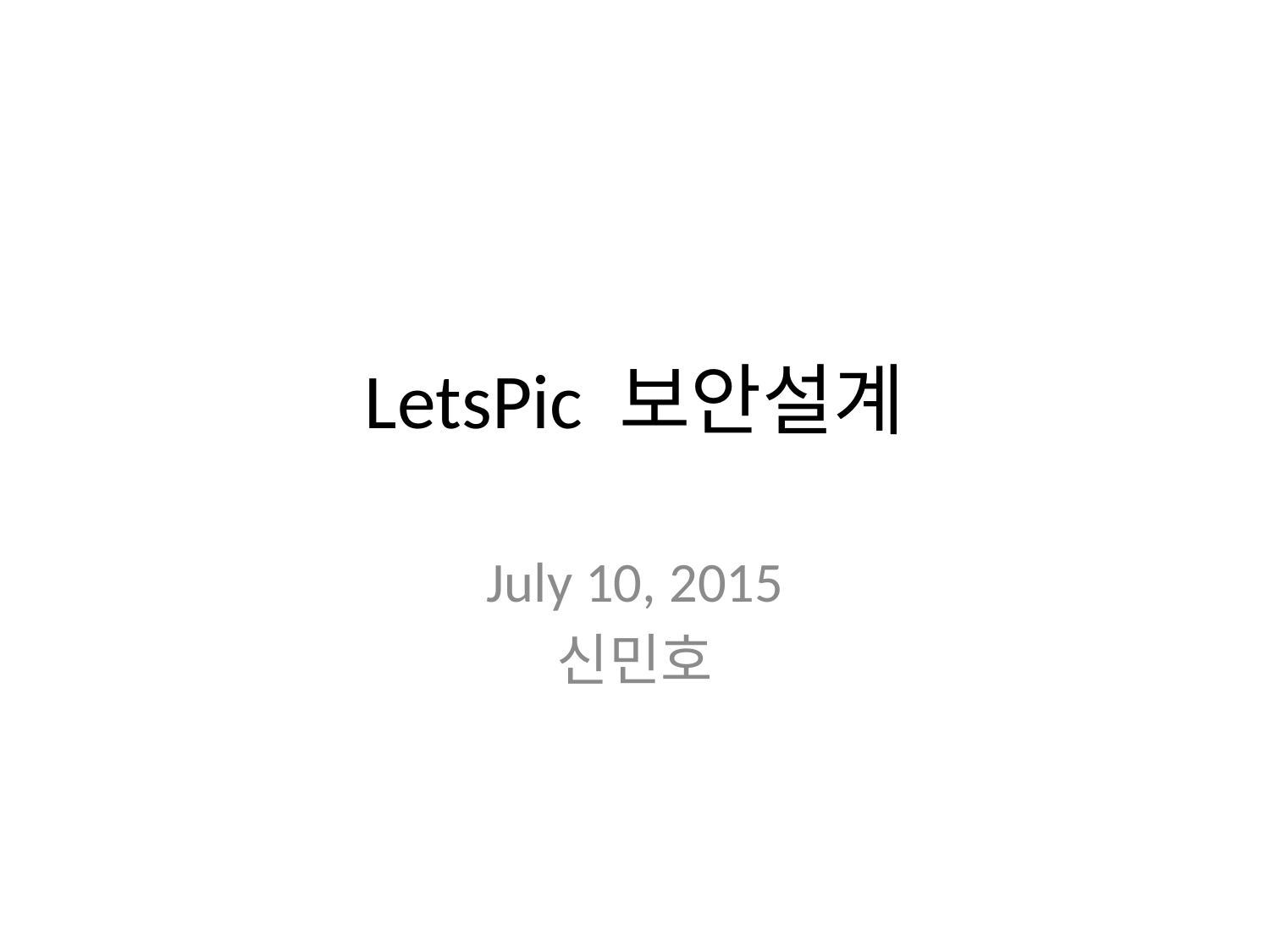

# LetsPic 보안설계
July 10, 2015
신민호